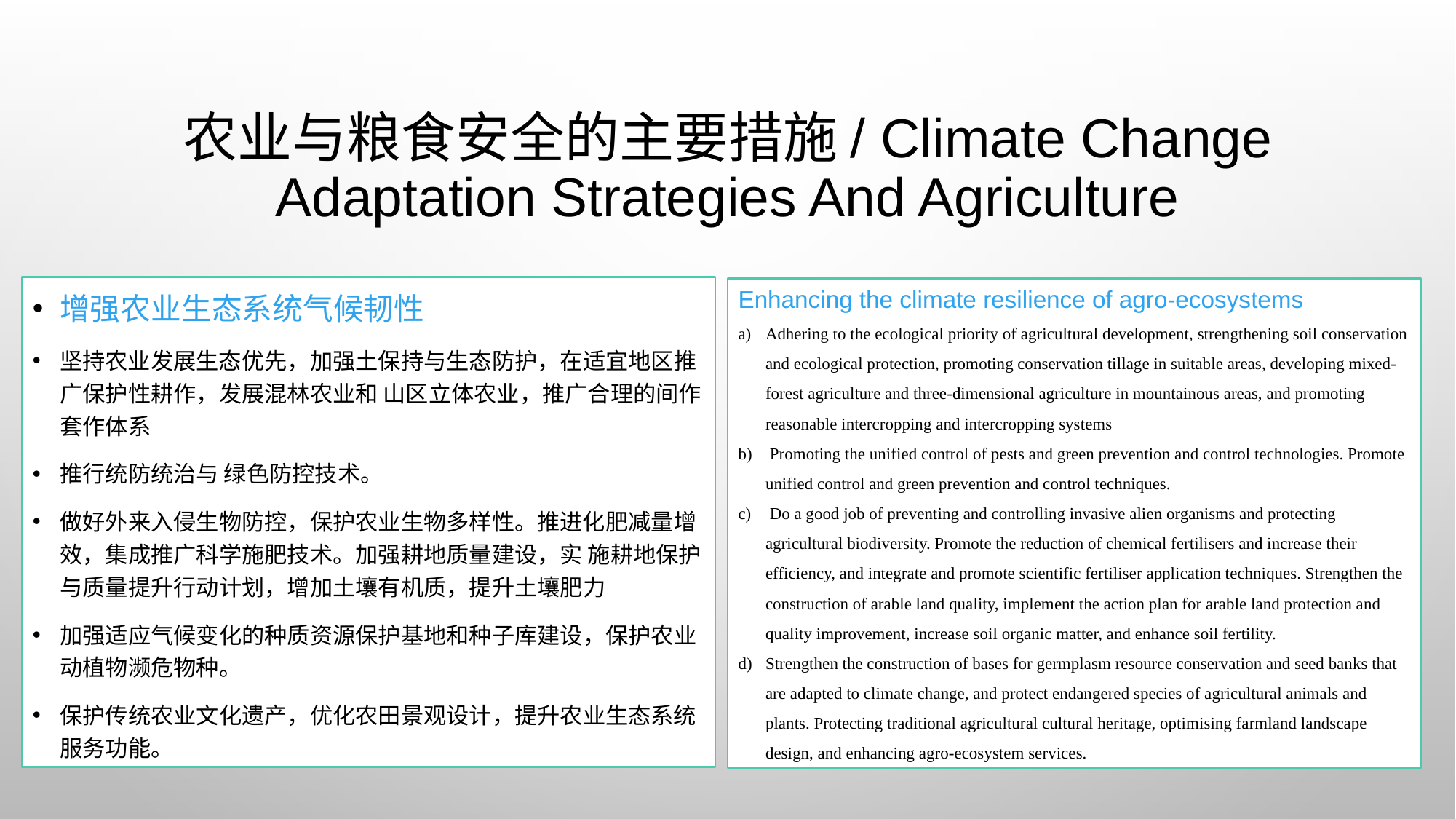

# 农业与粮食安全的主要措施/ Climate Change Adaptation Strategies And Agriculture
增强农业生态系统气候韧性
坚持农业发展生态优先，加强土保持与生态防护，在适宜地区推广保护性耕作，发展混林农业和 山区立体农业，推广合理的间作套作体系
推行统防统治与 绿色防控技术。
做好外来入侵生物防控，保护农业生物多样性。推进化肥减量增效，集成推广科学施肥技术。加强耕地质量建设，实 施耕地保护与质量提升行动计划，增加土壤有机质，提升土壤肥力
加强适应气候变化的种质资源保护基地和种子库建设，保护农业动植物濒危物种。
保护传统农业文化遗产，优化农田景观设计，提升农业生态系统服务功能。
Enhancing the climate resilience of agro-ecosystems
Adhering to the ecological priority of agricultural development, strengthening soil conservation and ecological protection, promoting conservation tillage in suitable areas, developing mixed-forest agriculture and three-dimensional agriculture in mountainous areas, and promoting reasonable intercropping and intercropping systems
 Promoting the unified control of pests and green prevention and control technologies. Promote unified control and green prevention and control techniques.
 Do a good job of preventing and controlling invasive alien organisms and protecting agricultural biodiversity. Promote the reduction of chemical fertilisers and increase their efficiency, and integrate and promote scientific fertiliser application techniques. Strengthen the construction of arable land quality, implement the action plan for arable land protection and quality improvement, increase soil organic matter, and enhance soil fertility.
Strengthen the construction of bases for germplasm resource conservation and seed banks that are adapted to climate change, and protect endangered species of agricultural animals and plants. Protecting traditional agricultural cultural heritage, optimising farmland landscape design, and enhancing agro-ecosystem services.